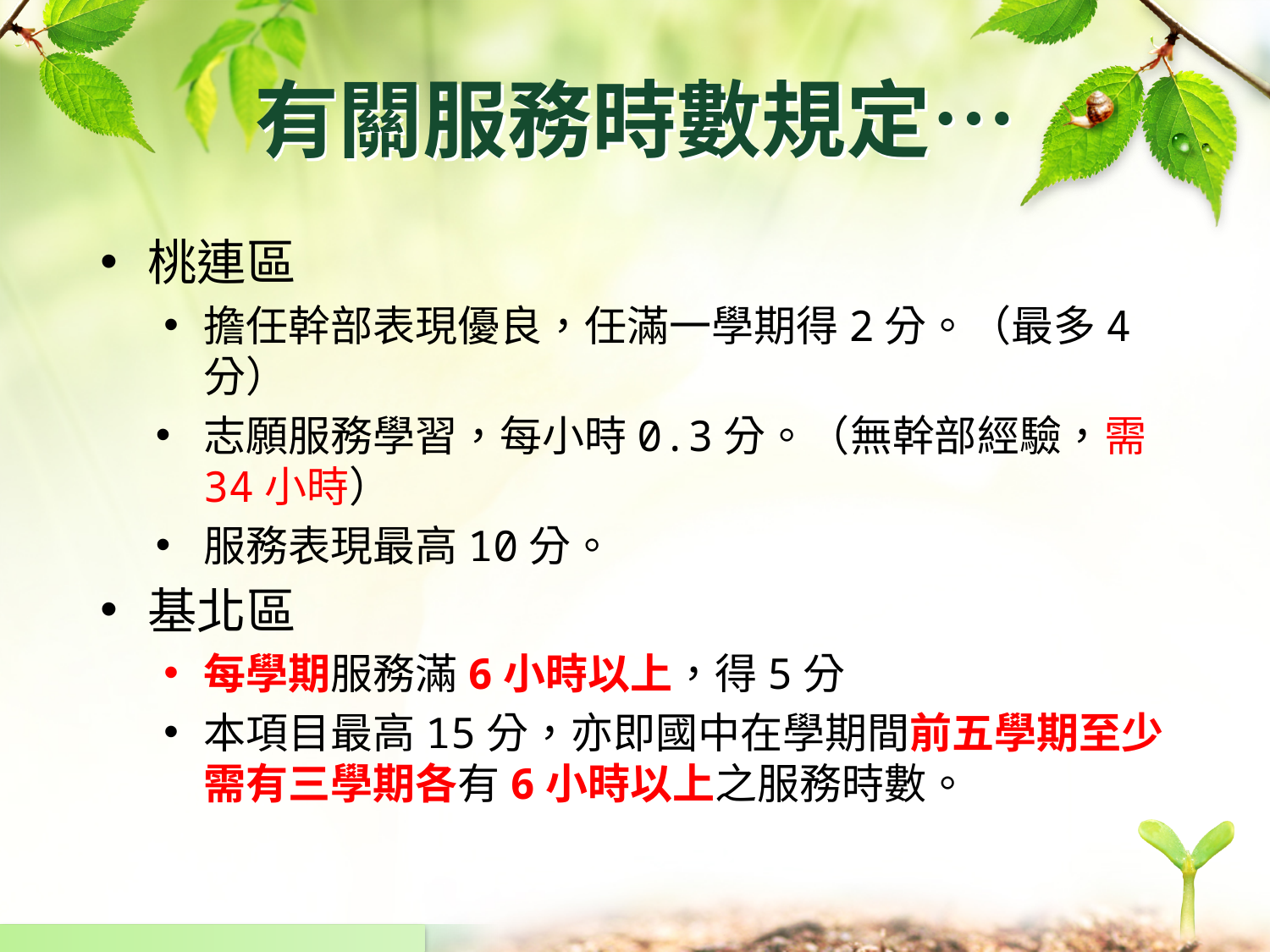

# 有關服務時數規定…
桃連區
擔任幹部表現優良，任滿一學期得2分。（最多4分）
志願服務學習，每小時0.3分。（無幹部經驗，需34小時）
服務表現最高10分。
基北區
每學期服務滿6小時以上，得5分
本項目最高15分，亦即國中在學期間前五學期至少需有三學期各有6小時以上之服務時數。